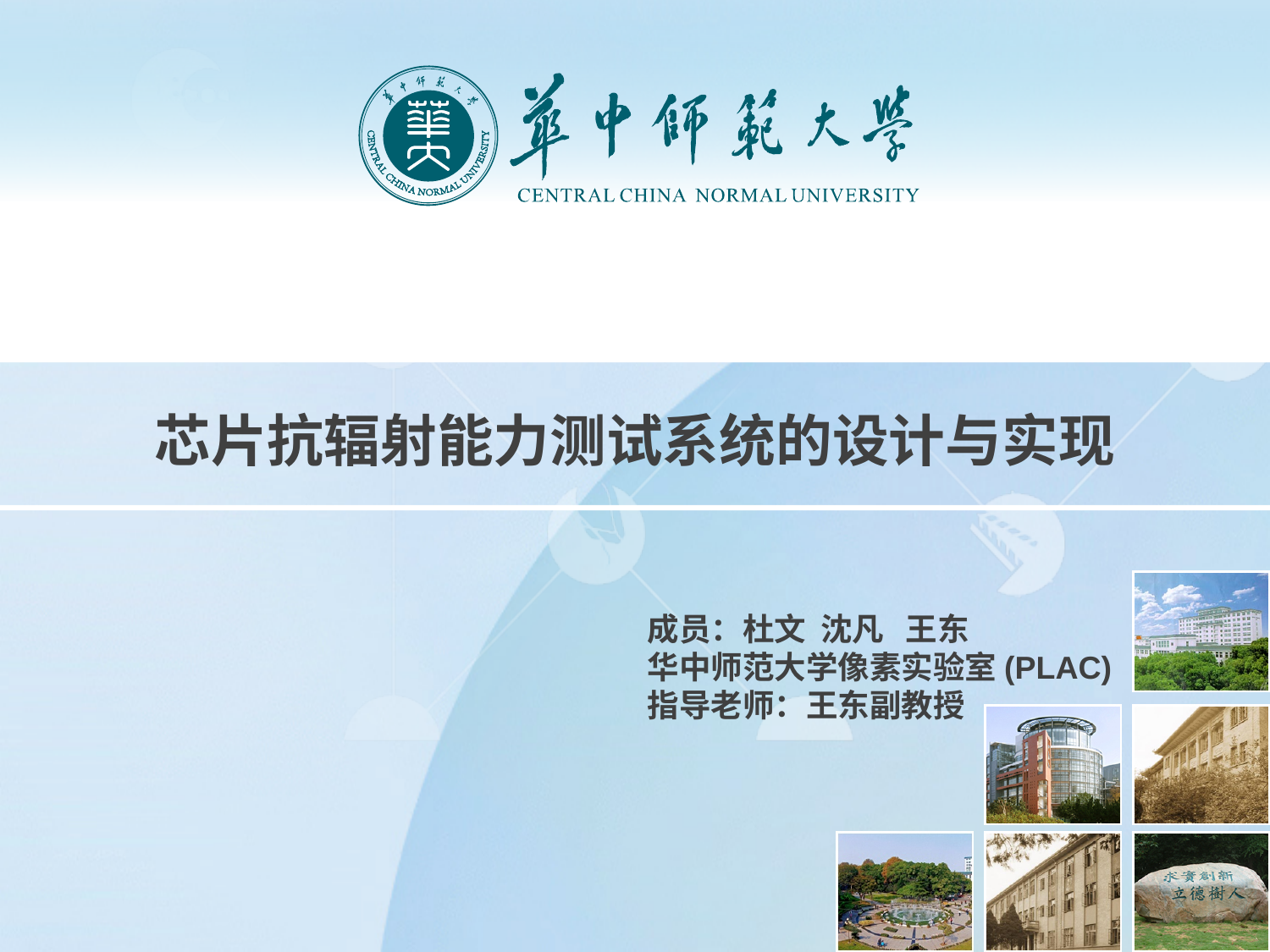

# 芯片抗辐射能力测试系统的设计与实现
成员：杜文  沈凡   王东
华中师范大学像素实验室(PLAC)
指导老师：王东副教授